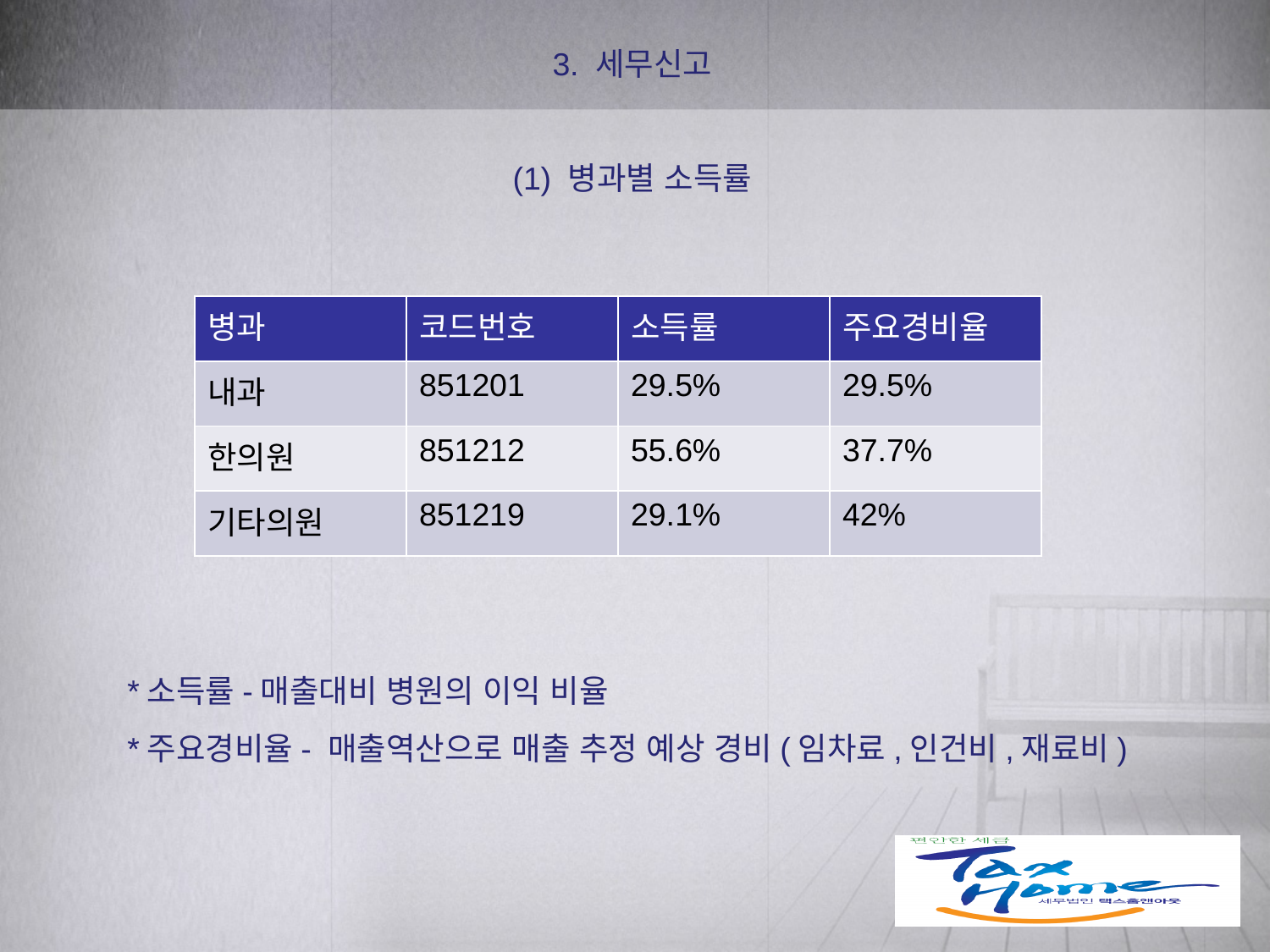

3. 세무신고

(1) 병과별 소득률
| 병과 | 코드번호 | 소득률 | 주요경비율 |
| --- | --- | --- | --- |
| 내과 | 851201 | 29.5% | 29.5% |
| 한의원 | 851212 | 55.6% | 37.7% |
| 기타의원 | 851219 | 29.1% | 42% |
*소득률-매출대비 병원의 이익 비율
*주요경비율- 매출역산으로 매출 추정 예상 경비(임차료,인건비,재료비)